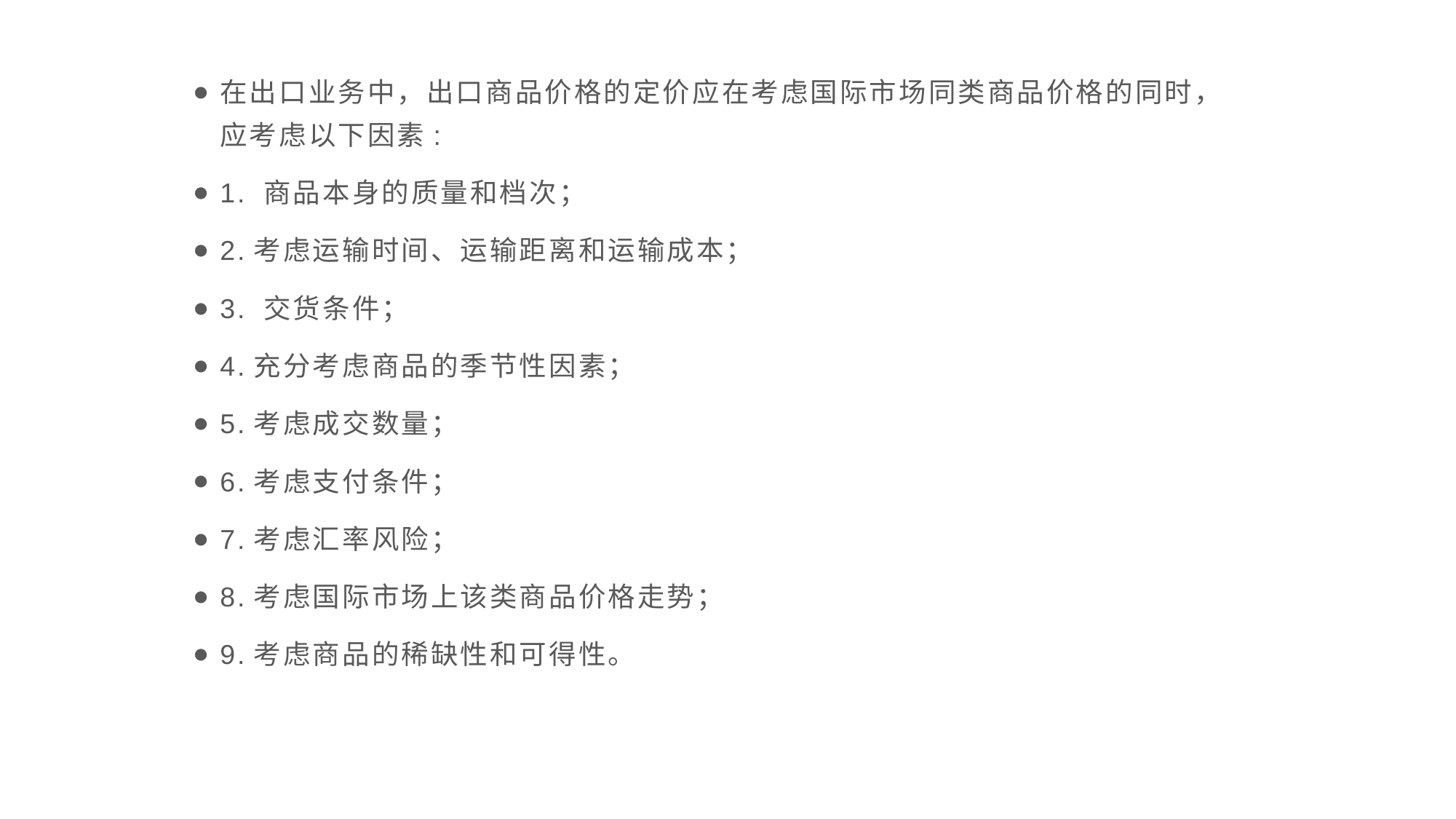

#
在出口业务中，出口商品价格的定价应在考虑国际市场同类商品价格的同时，应考虑以下因素:
1. 商品本身的质量和档次；
2.考虑运输时间、运输距离和运输成本；
3. 交货条件；
4.充分考虑商品的季节性因素；
5.考虑成交数量；
6.考虑支付条件；
7.考虑汇率风险；
8.考虑国际市场上该类商品价格走势；
9.考虑商品的稀缺性和可得性。

3